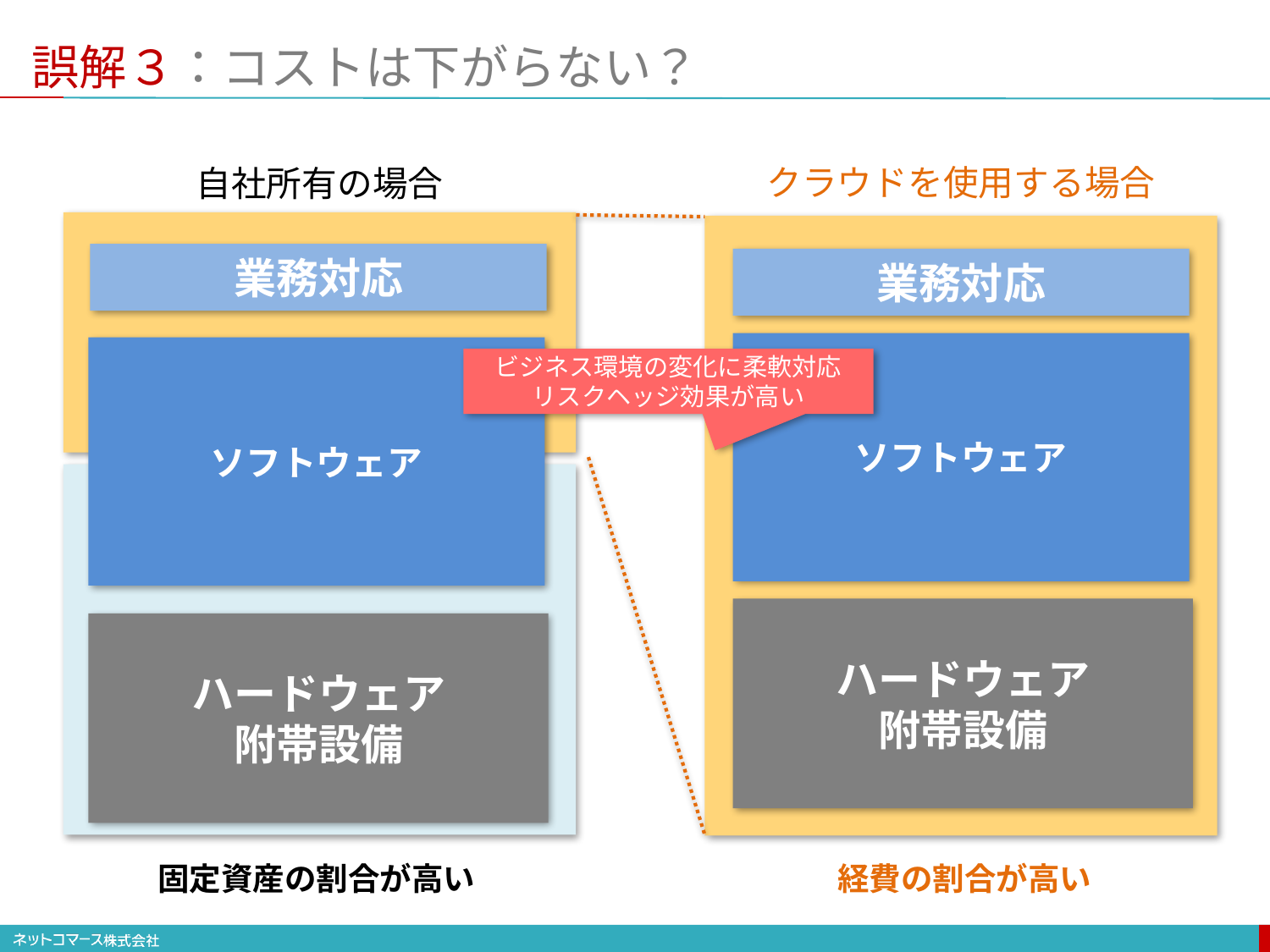

# 誤解３：コストは下がらない？
クラウドを使用する場合
自社所有の場合

業務対応
業務対応
ソフトウェア
ソフトウェア
ビジネス環境の変化に柔軟対応
リスクヘッジ効果が高い

ハードウェア
附帯設備
ハードウェア
附帯設備
固定資産の割合が高い
経費の割合が高い